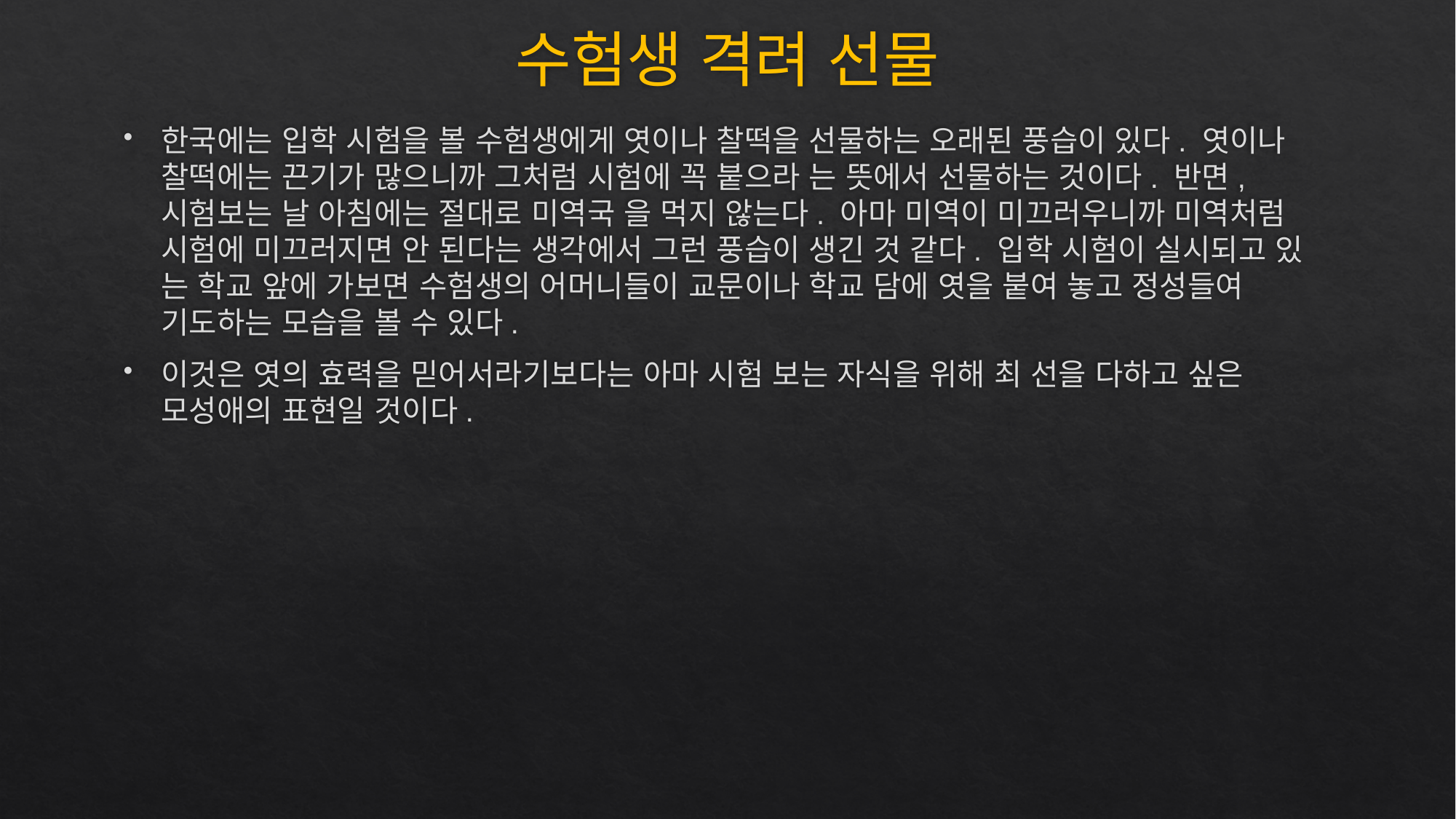

# 수험생 격려 선물
한국에는 입학 시험을 볼 수험생에게 엿이나 찰떡을 선물하는 오래된 풍습이 있다. 엿이나 찰떡에는 끈기가 많으니까 그처럼 시험에 꼭 붙으라 는 뜻에서 선물하는 것이다. 반면, 시험보는 날 아침에는 절대로 미역국 을 먹지 않는다. 아마 미역이 미끄러우니까 미역처럼 시험에 미끄러지면 안 된다는 생각에서 그런 풍습이 생긴 것 같다. 입학 시험이 실시되고 있 는 학교 앞에 가보면 수험생의 어머니들이 교문이나 학교 담에 엿을 붙여 놓고 정성들여 기도하는 모습을 볼 수 있다.
이것은 엿의 효력을 믿어서라기보다는 아마 시험 보는 자식을 위해 최 선을 다하고 싶은 모성애의 표현일 것이다.